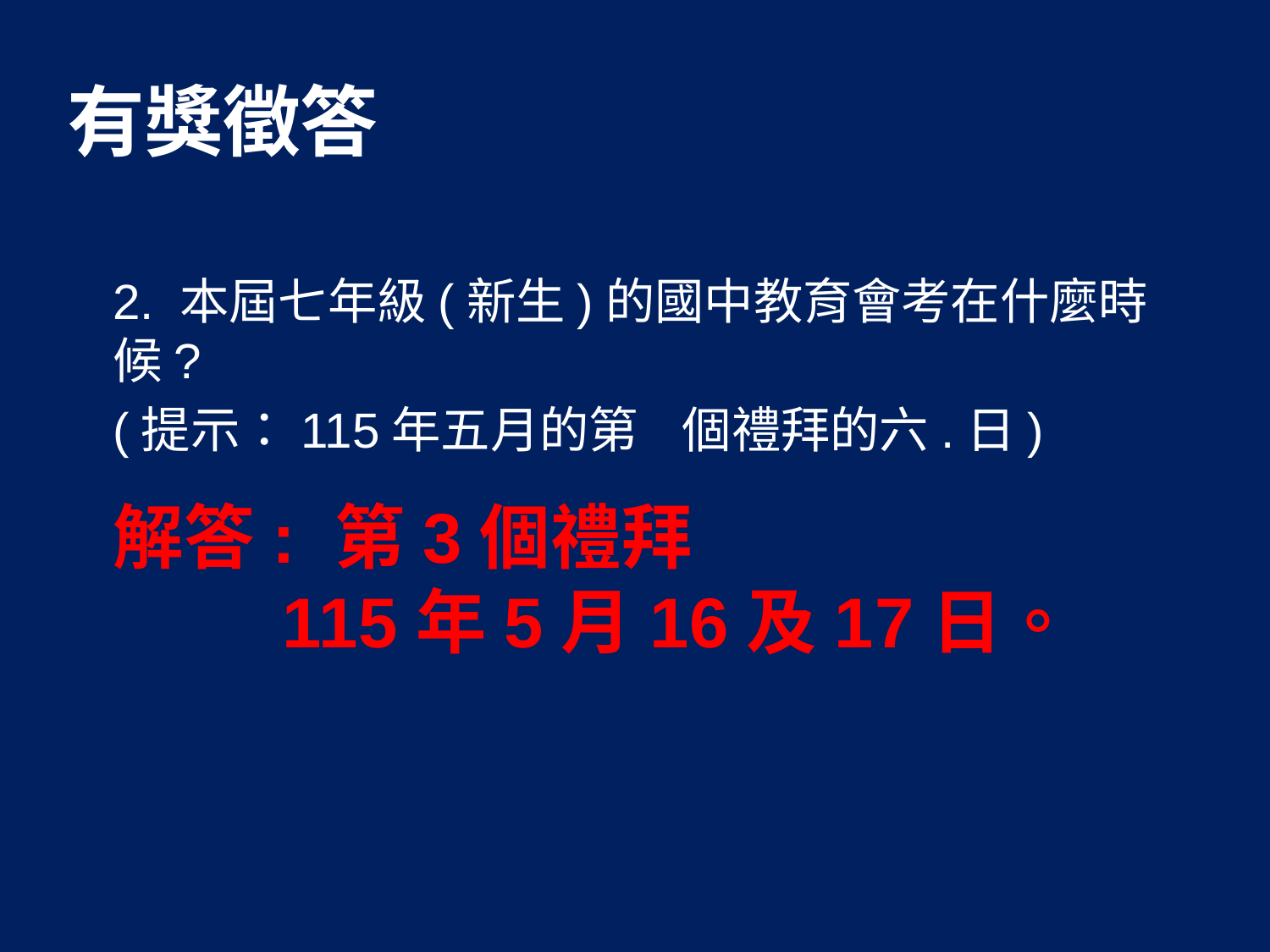

有獎徵答
2. 本屆七年級(新生)的國中教育會考在什麼時候?
(提示：115年五月的第    個禮拜的六.日)
# 解答: 第3個禮拜 115年5月16及17日。